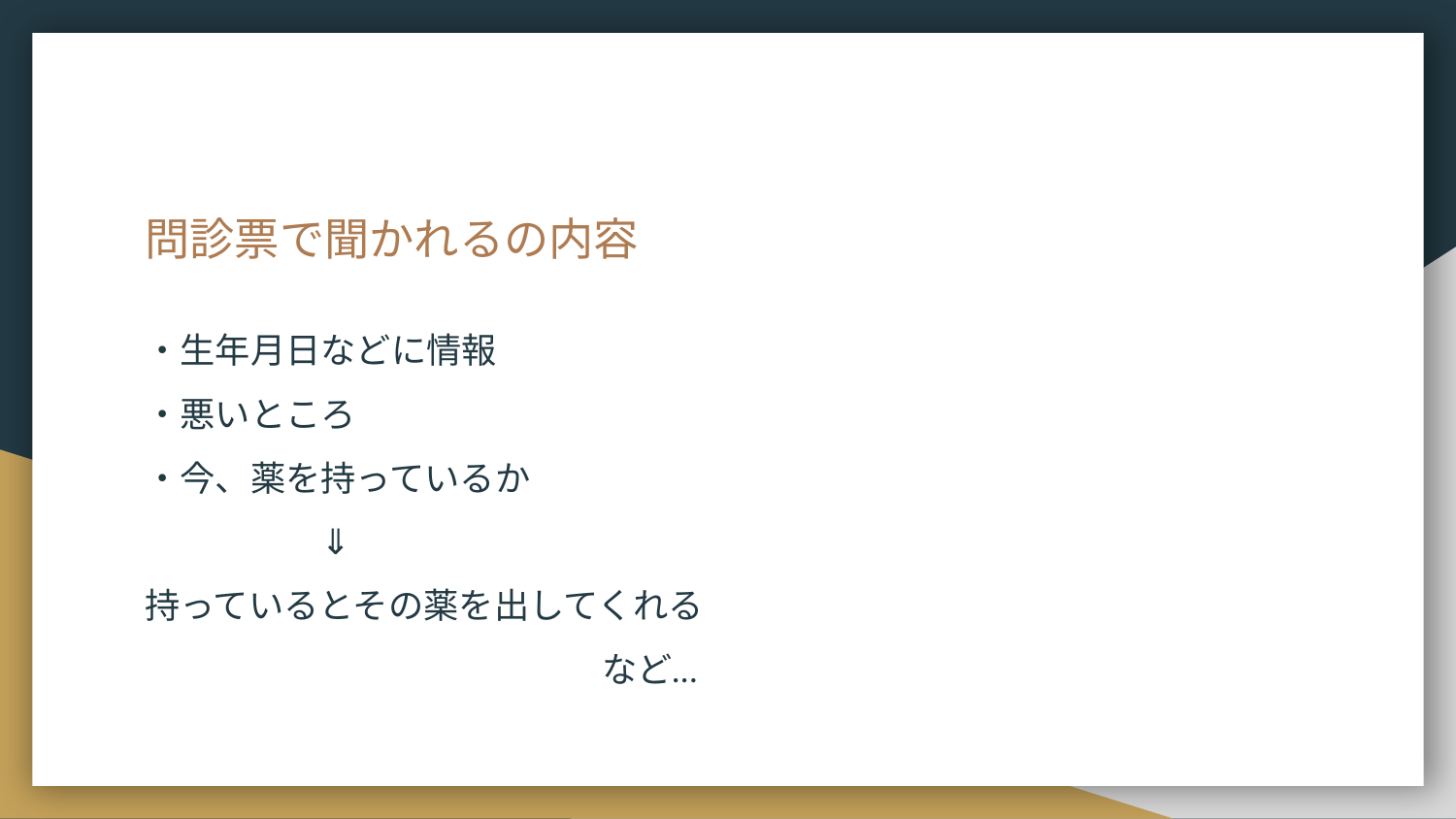

# 問診票で聞かれるの内容
・生年月日などに情報
・悪いところ
・今、薬を持っているか
　　　　　⇓
持っているとその薬を出してくれる
　　　　　　　　　　　　　など…